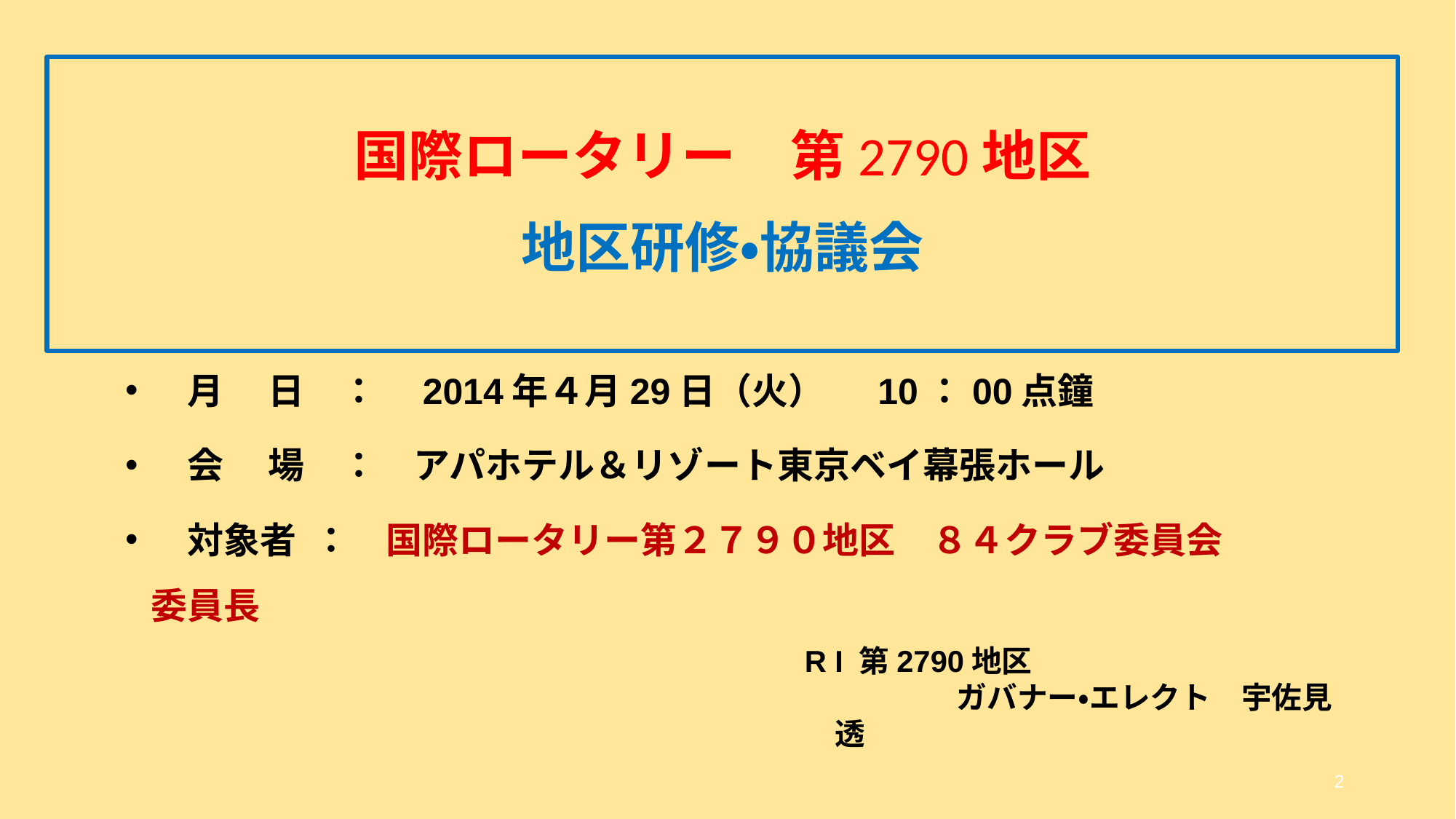

# 国際ロータリー　第2790地区 地区研修・協議会
　月　 日　：　2014年４月29日（火）　 10：00点鐘
　会　 場　：　アパホテル＆リゾート東京ベイ幕張ホール
　対象者  ：　国際ロータリー第２７９０地区　８４クラブ委員会委員長
R I 第2790地区
　　　　　ガバナー・エレクト　宇佐見　透

2